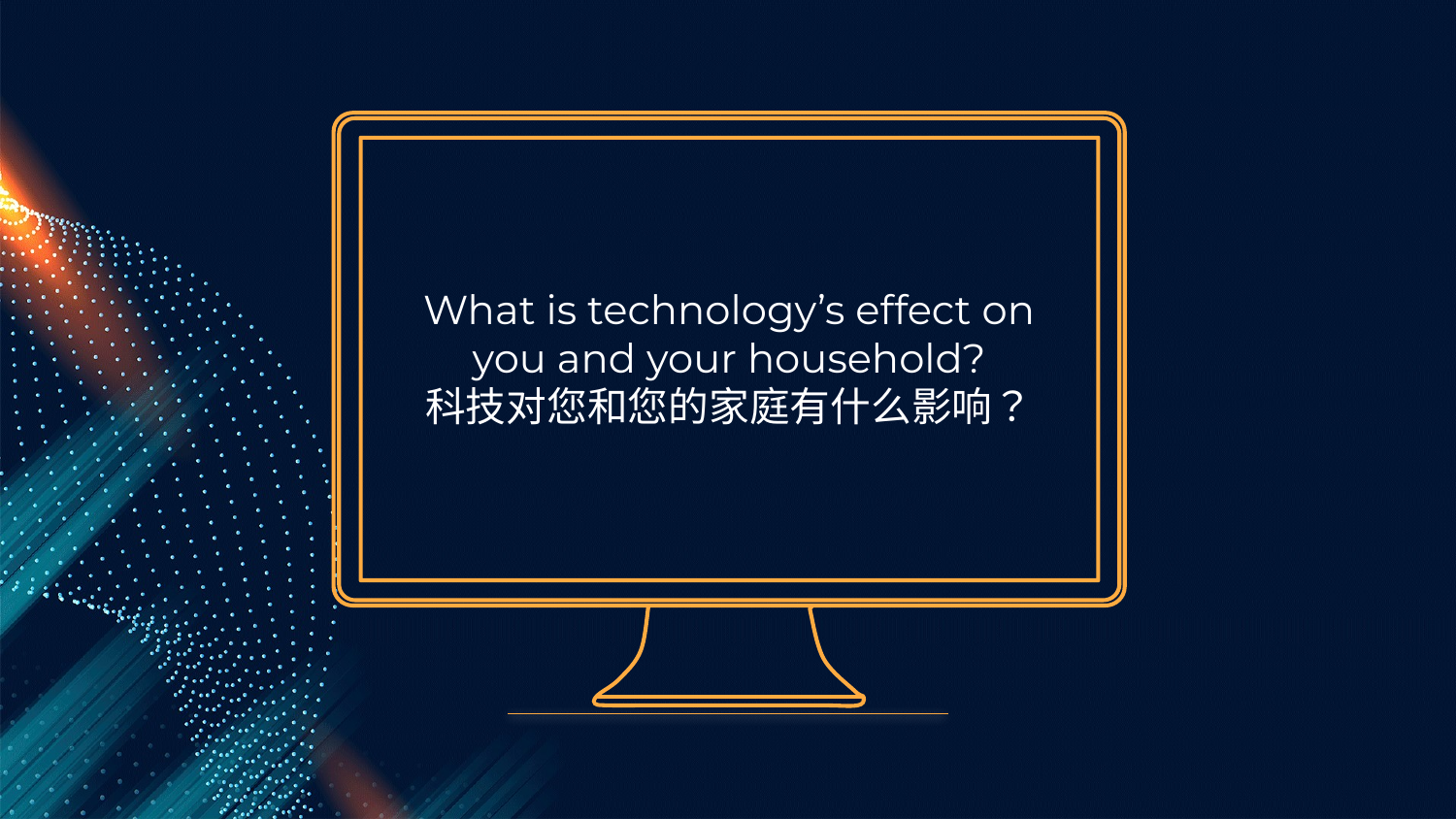

What is technology’s effect on you and your household?
科技对您和您的家庭有什么影响？